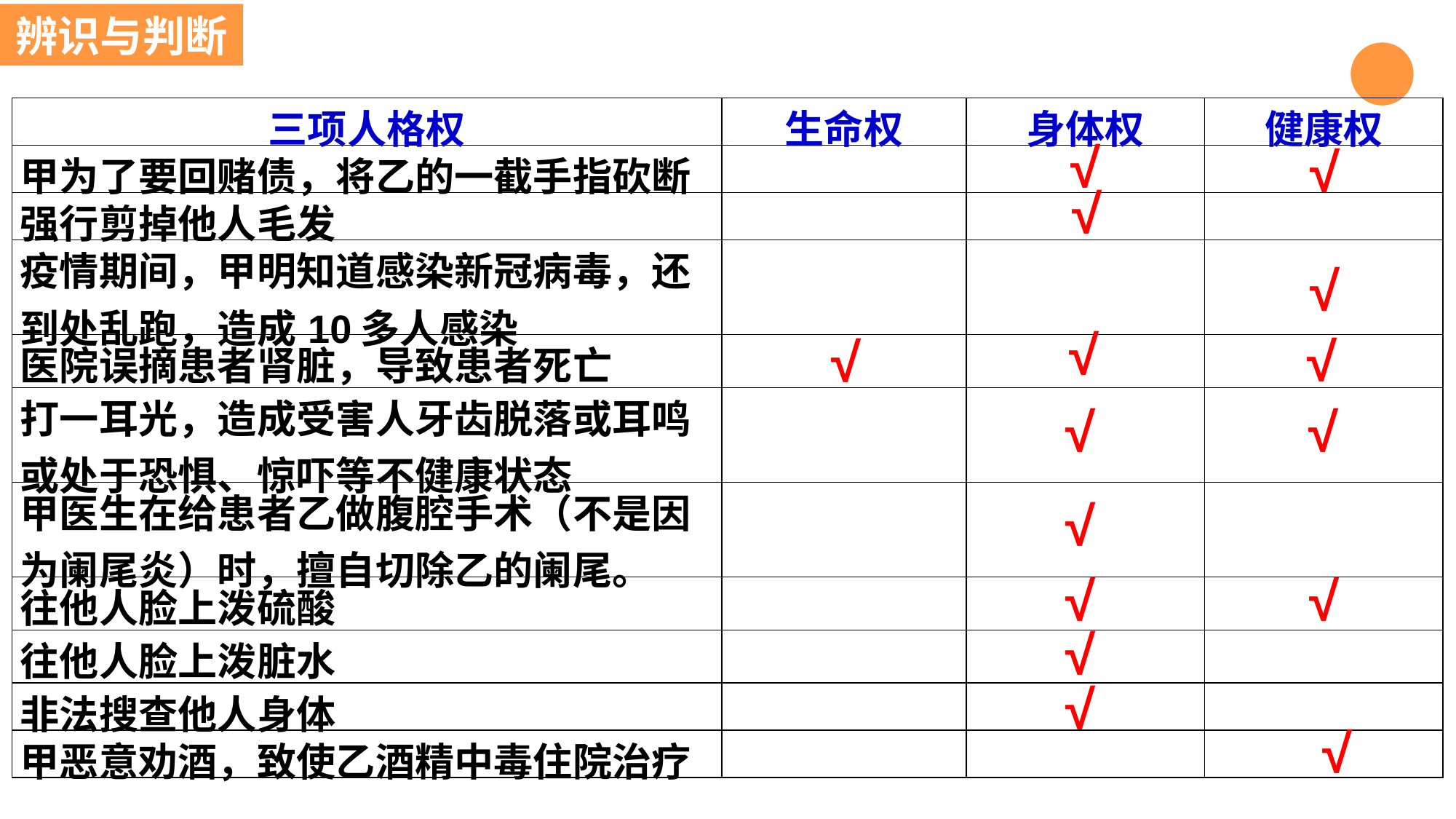

辨识与判断

| 三项人格权 | 生命权 | 身体权 | 健康权 |
| --- | --- | --- | --- |
| 甲为了要回赌债，将乙的一截手指砍断 |  |  |  |
| 强行剪掉他人毛发 |  |  |  |
| 疫情期间，甲明知道感染新冠病毒，还到处乱跑，造成10多人感染 |  |  |  |
| 医院误摘患者肾脏，导致患者死亡 |  |  |  |
| 打一耳光，造成受害人牙齿脱落或耳鸣或处于恐惧、惊吓等不健康状态 |  |  |  |
| 甲医生在给患者乙做腹腔手术（不是因为阑尾炎）时，擅自切除乙的阑尾。 |  |  |  |
| 往他人脸上泼硫酸 |  |  |  |
| 往他人脸上泼脏水 |  |  |  |
| 非法搜查他人身体 |  |  |  |
| 甲恶意劝酒，致使乙酒精中毒住院治疗 |  |  |  |
√
√
√
√
√
√
√
√
√
√
√
√
√
√
√